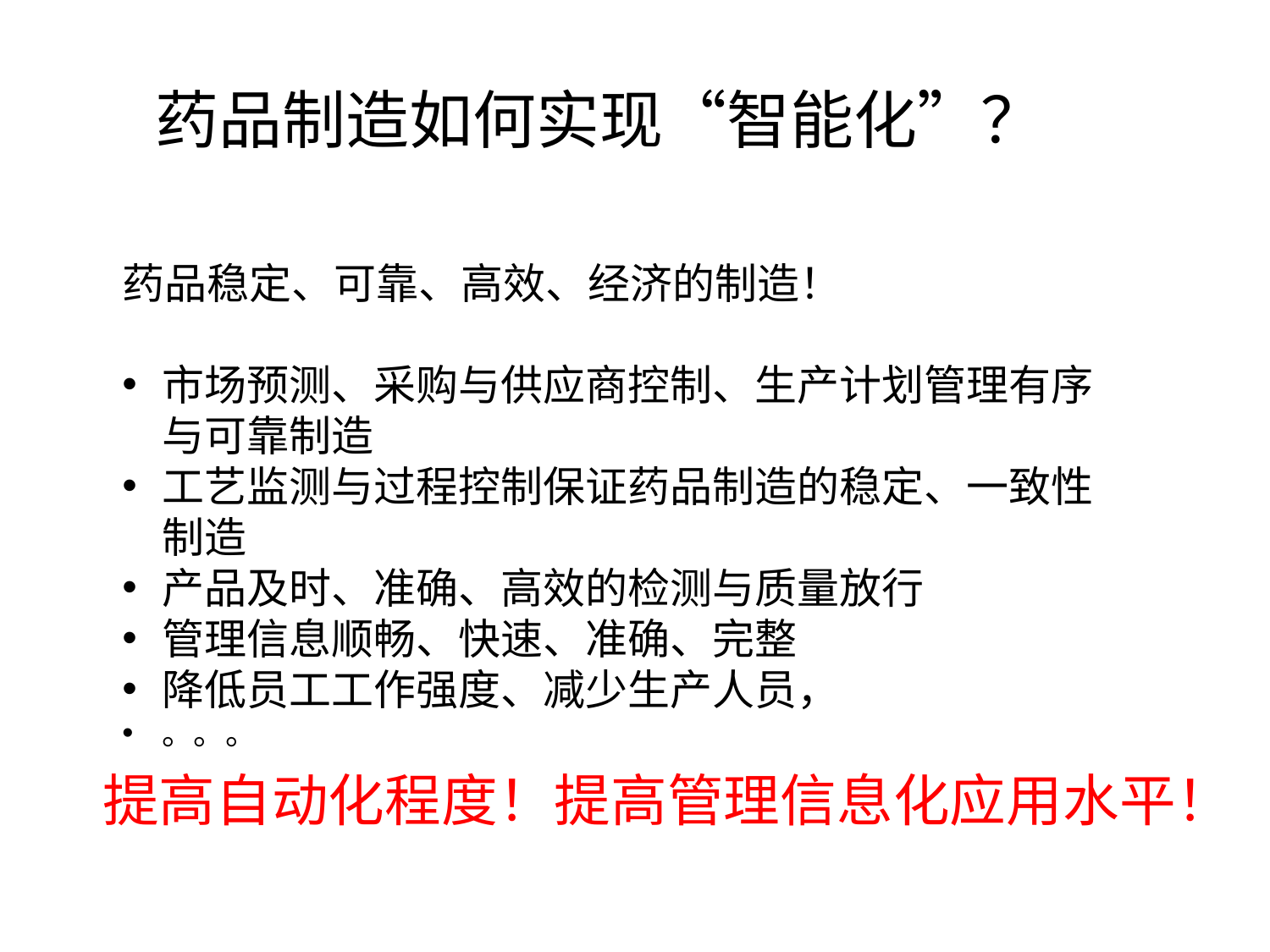

药品制造如何实现“智能化”？
药品稳定、可靠、高效、经济的制造！

市场预测、采购与供应商控制、生产计划管理有序与可靠制造
工艺监测与过程控制保证药品制造的稳定、一致性制造
产品及时、准确、高效的检测与质量放行
管理信息顺畅、快速、准确、完整
降低员工工作强度、减少生产人员，
。。。

提高自动化程度！提高管理信息化应用水平！